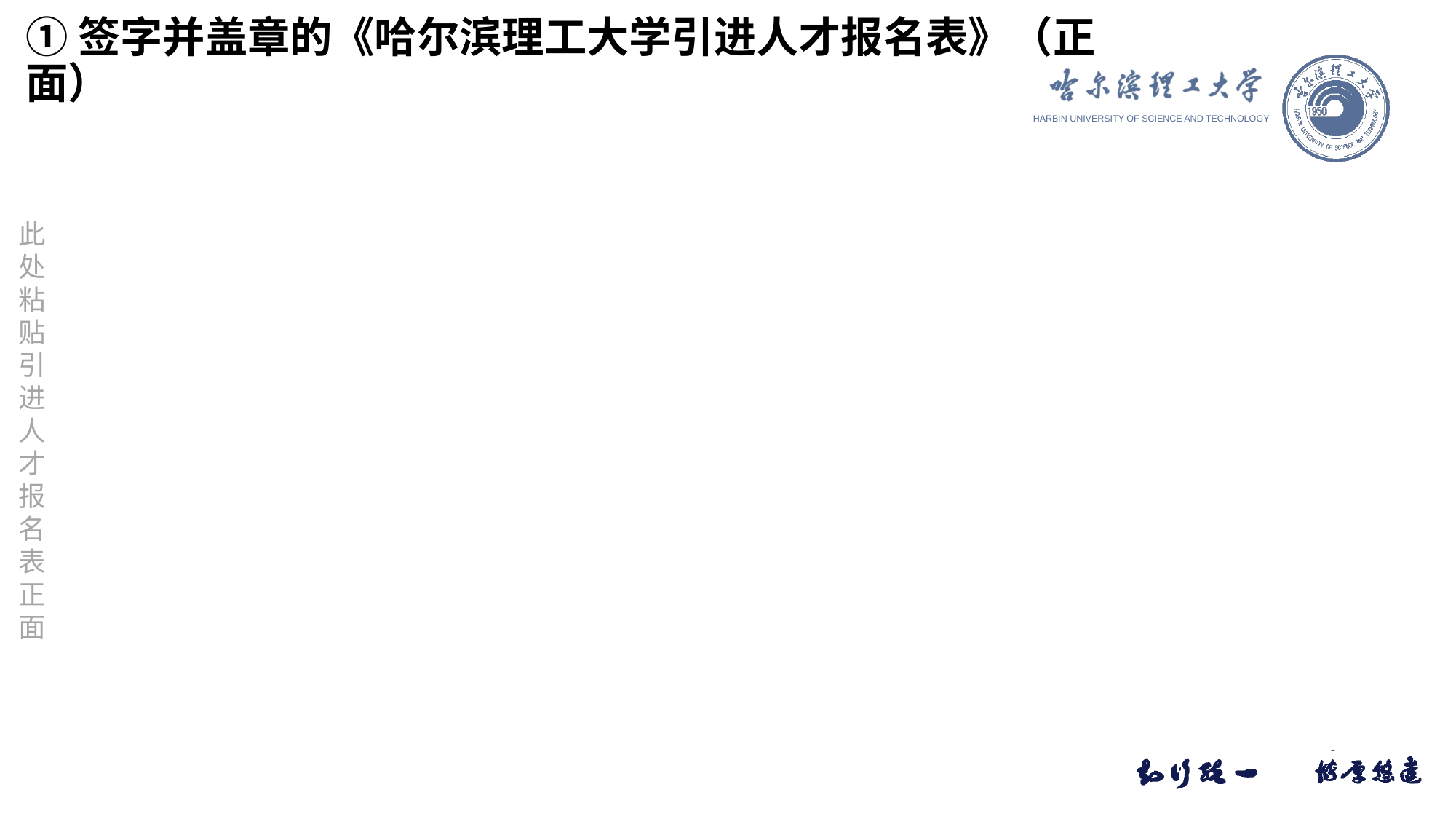

①签字并盖章的《哈尔滨理工大学引进人才报名表》（正面）

此
处
粘
贴引进人才报名表正面